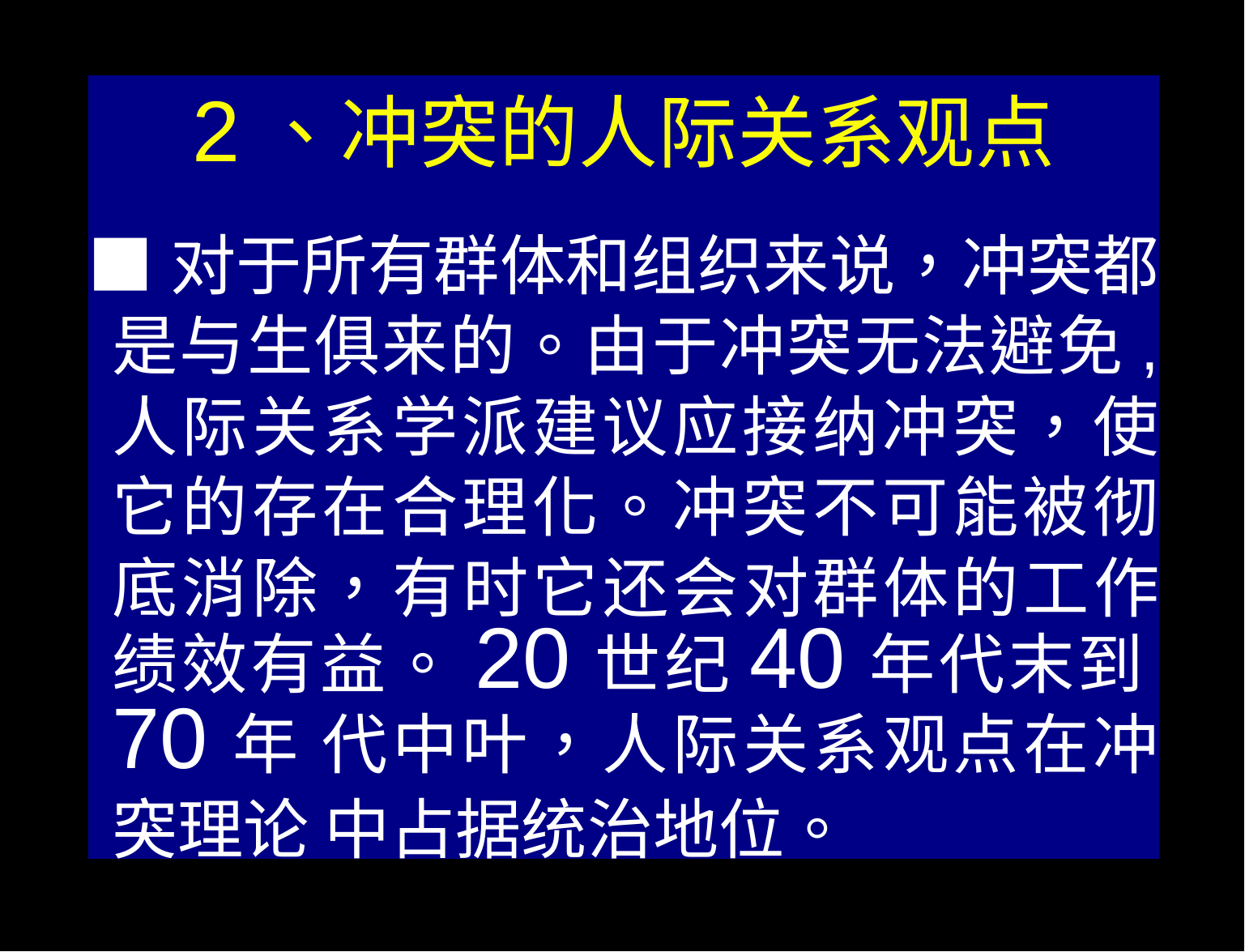

2、冲突的人际关系观点
■对于所有群体和组织来说，冲突都 是与生俱来的。由于冲突无法避免, 人际关系学派建议应接纳冲突，使 它的存在合理化。冲突不可能被彻 底消除，有时它还会对群体的工作 绩效有益。20世纪40年代末到70年 代中叶，人际关系观点在冲突理论 中占据统治地位。